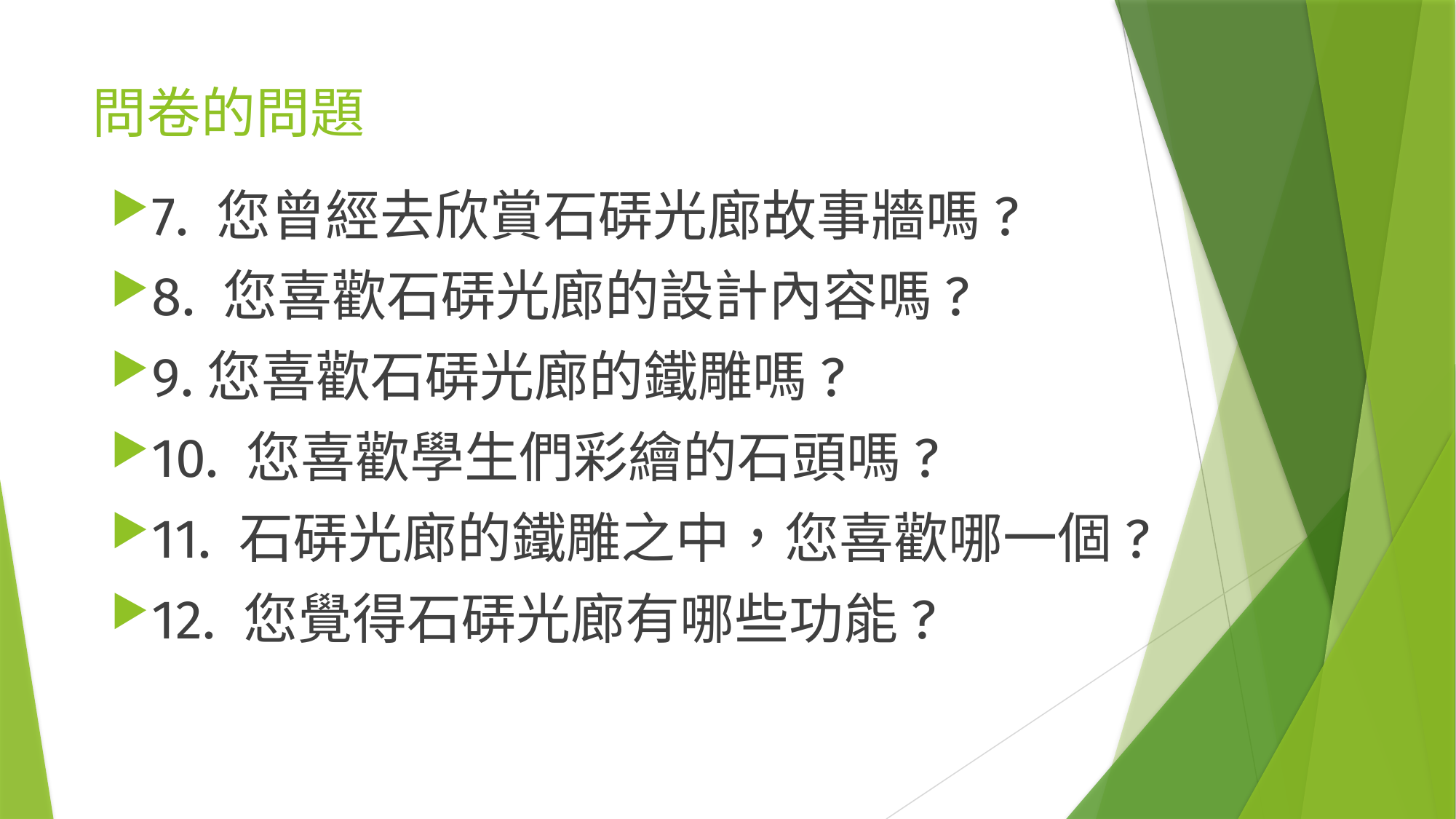

# 問卷的問題
7. 您曾經去欣賞石硦光廊故事牆嗎?
8. 您喜歡石硦光廊的設計內容嗎?
9.您喜歡石硦光廊的鐵雕嗎?
10. 您喜歡學生們彩繪的石頭嗎?
11. 石硦光廊的鐵雕之中，您喜歡哪一個?
12. 您覺得石硦光廊有哪些功能?